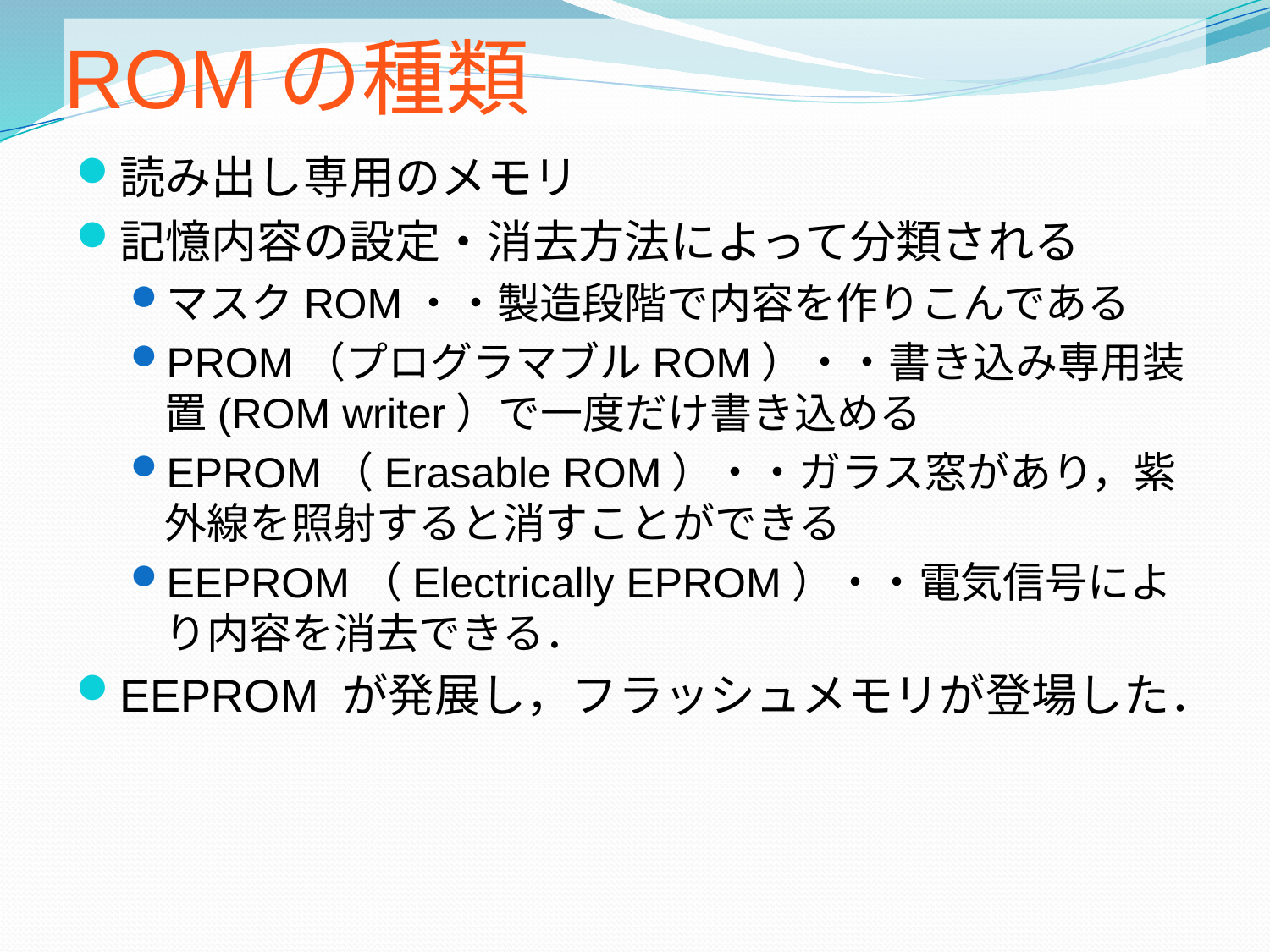

# ROMの種類
読み出し専用のメモリ
記憶内容の設定・消去方法によって分類される
マスクROM・・製造段階で内容を作りこんである
PROM（プログラマブルROM）・・書き込み専用装置(ROM writer）で一度だけ書き込める
EPROM（Erasable ROM）・・ガラス窓があり，紫外線を照射すると消すことができる
EEPROM（Electrically EPROM）・・電気信号により内容を消去できる．
EEPROM が発展し，フラッシュメモリが登場した．